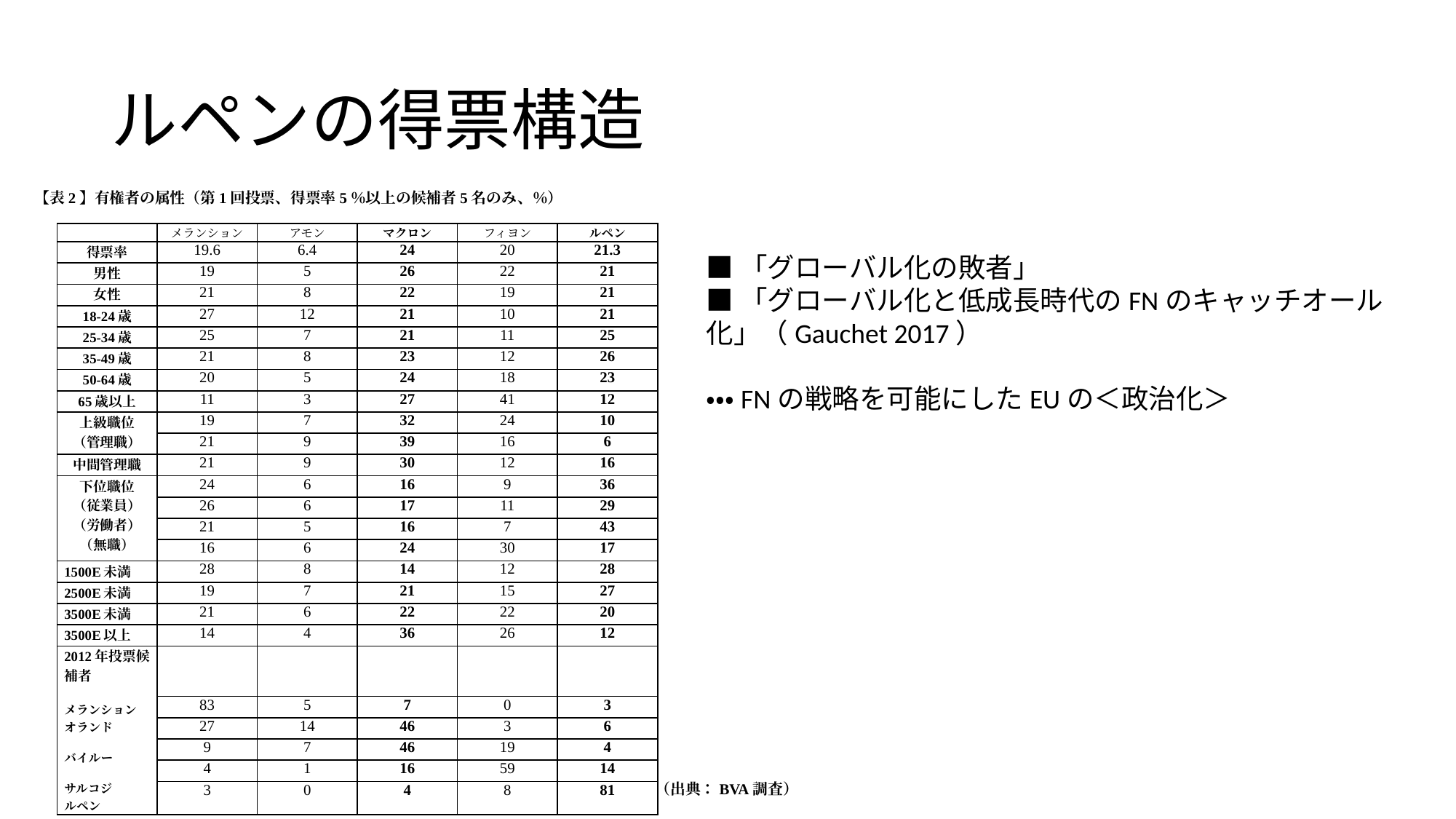

# ルペンの得票構造
【表2】有権者の属性（第1回投票、得票率5％以上の候補者5名のみ、％）

|  | メランション | アモン | マクロン | フィヨン | ルペン |
| --- | --- | --- | --- | --- | --- |
| 得票率 | 19.6 | 6.4 | 24 | 20 | 21.3 |
| 男性 | 19 | 5 | 26 | 22 | 21 |
| 女性 | 21 | 8 | 22 | 19 | 21 |
| 18-24歳 | 27 | 12 | 21 | 10 | 21 |
| 25-34歳 | 25 | 7 | 21 | 11 | 25 |
| 35-49歳 | 21 | 8 | 23 | 12 | 26 |
| 50-64歳 | 20 | 5 | 24 | 18 | 23 |
| 65歳以上 | 11 | 3 | 27 | 41 | 12 |
| 上級職位 （管理職） | 19 | 7 | 32 | 24 | 10 |
|  | 21 | 9 | 39 | 16 | 6 |
| 中間管理職 | 21 | 9 | 30 | 12 | 16 |
| 下位職位 （従業員） （労働者） （無職） | 24 | 6 | 16 | 9 | 36 |
|  | 26 | 6 | 17 | 11 | 29 |
|  | 21 | 5 | 16 | 7 | 43 |
|  | 16 | 6 | 24 | 30 | 17 |
| 1500E未満 | 28 | 8 | 14 | 12 | 28 |
| 2500E未満 | 19 | 7 | 21 | 15 | 27 |
| 3500E未満 | 21 | 6 | 22 | 22 | 20 |
| 3500E以上 | 14 | 4 | 36 | 26 | 12 |
| 2012年投票候補者 メランション オランド バイルー サルコジ ルペン |  |  |  |  |  |
|  | 83 | 5 | 7 | 0 | 3 |
|  | 27 | 14 | 46 | 3 | 6 |
|  | 9 | 7 | 46 | 19 | 4 |
|  | 4 | 1 | 16 | 59 | 14 |
|  | 3 | 0 | 4 | 8 | 81 |
■「グローバル化の敗者」
■「グローバル化と低成長時代のFNのキャッチオール化」（Gauchet 2017）

・・・FNの戦略を可能にしたEUの＜政治化＞
（出典：BVA調査）